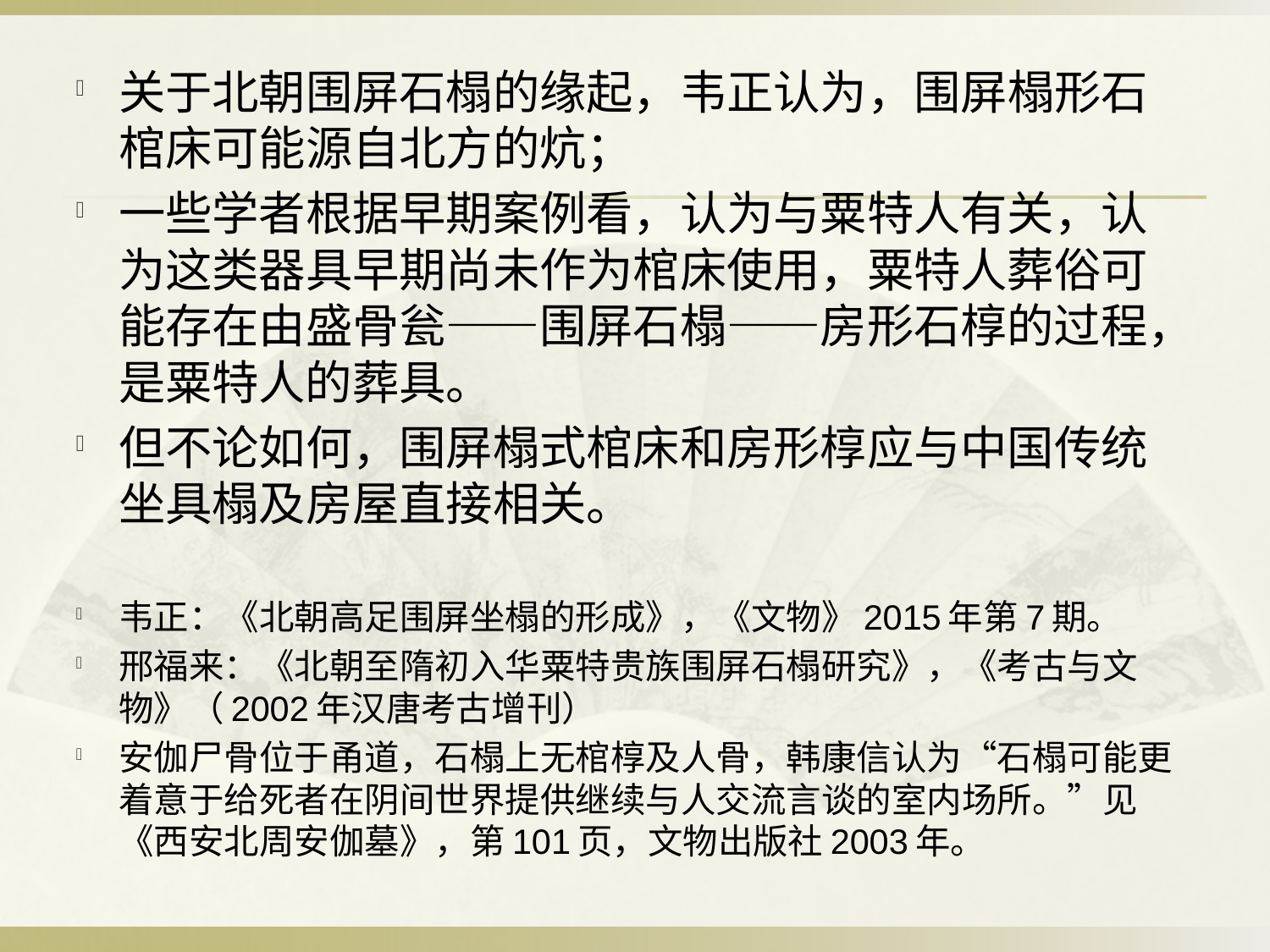

#
关于北朝围屏石榻的缘起，韦正认为，围屏榻形石棺床可能源自北方的炕；
一些学者根据早期案例看，认为与粟特人有关，认为这类器具早期尚未作为棺床使用，粟特人葬俗可能存在由盛骨瓮——围屏石榻——房形石椁的过程，是粟特人的葬具。
但不论如何，围屏榻式棺床和房形椁应与中国传统坐具榻及房屋直接相关。

韦正：《北朝高足围屏坐榻的形成》，《文物》2015年第7期。
邢福来：《北朝至隋初入华粟特贵族围屏石榻研究》，《考古与文物》（2002年汉唐考古增刊）
安伽尸骨位于甬道，石榻上无棺椁及人骨，韩康信认为“石榻可能更着意于给死者在阴间世界提供继续与人交流言谈的室内场所。”见《西安北周安伽墓》，第101页，文物出版社2003年。